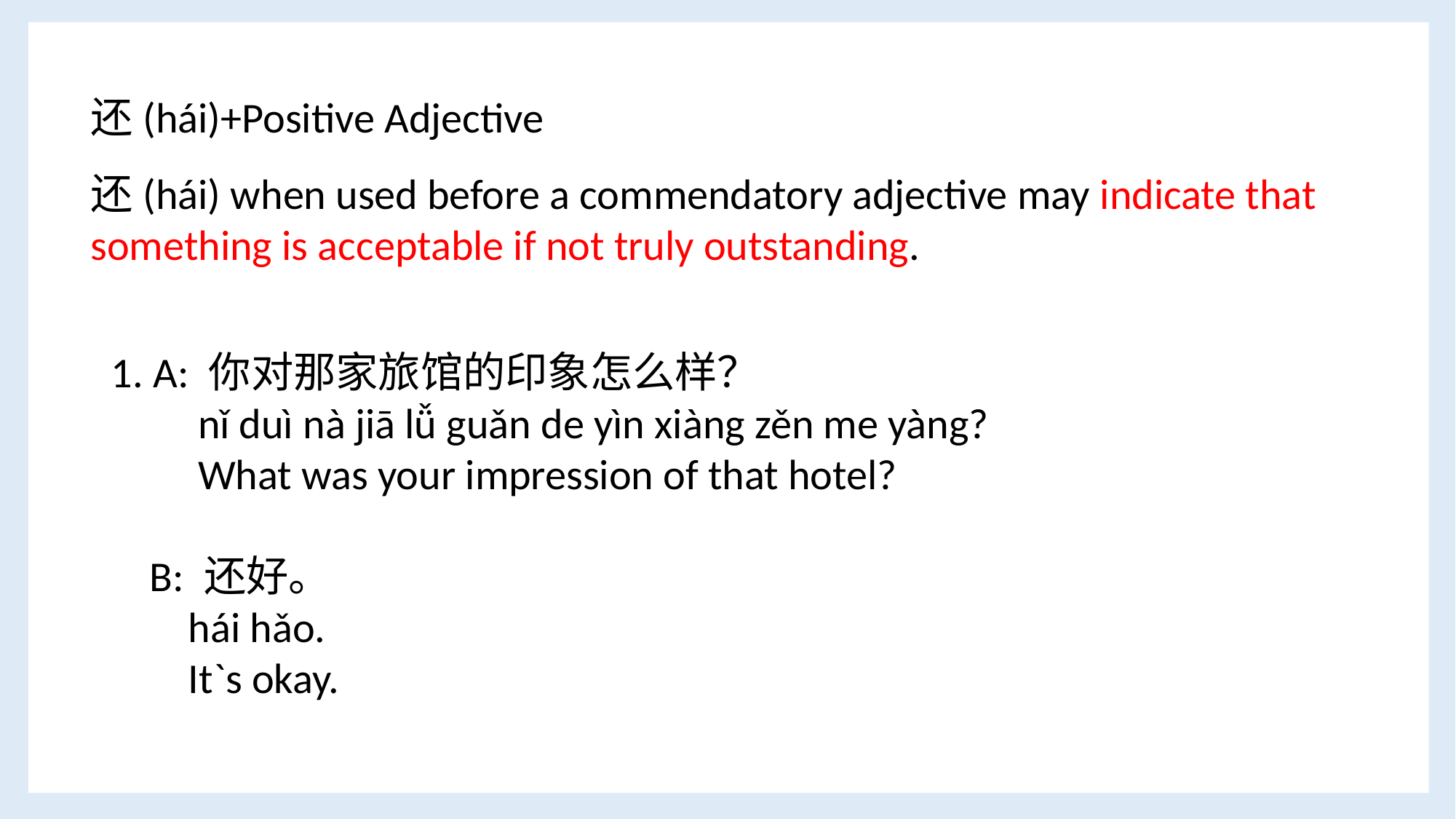

还(hái)+Positive Adjective
还(hái) when used before a commendatory adjective may indicate that something is acceptable if not truly outstanding.
1. A: 你对那家旅馆的印象怎么样？
         nǐ duì nà jiā lǚ guǎn de yìn xiàng zěn me yàng?
         What was your impression of that hotel?

    B: 还好。
        hái hǎo.
        It`s okay.